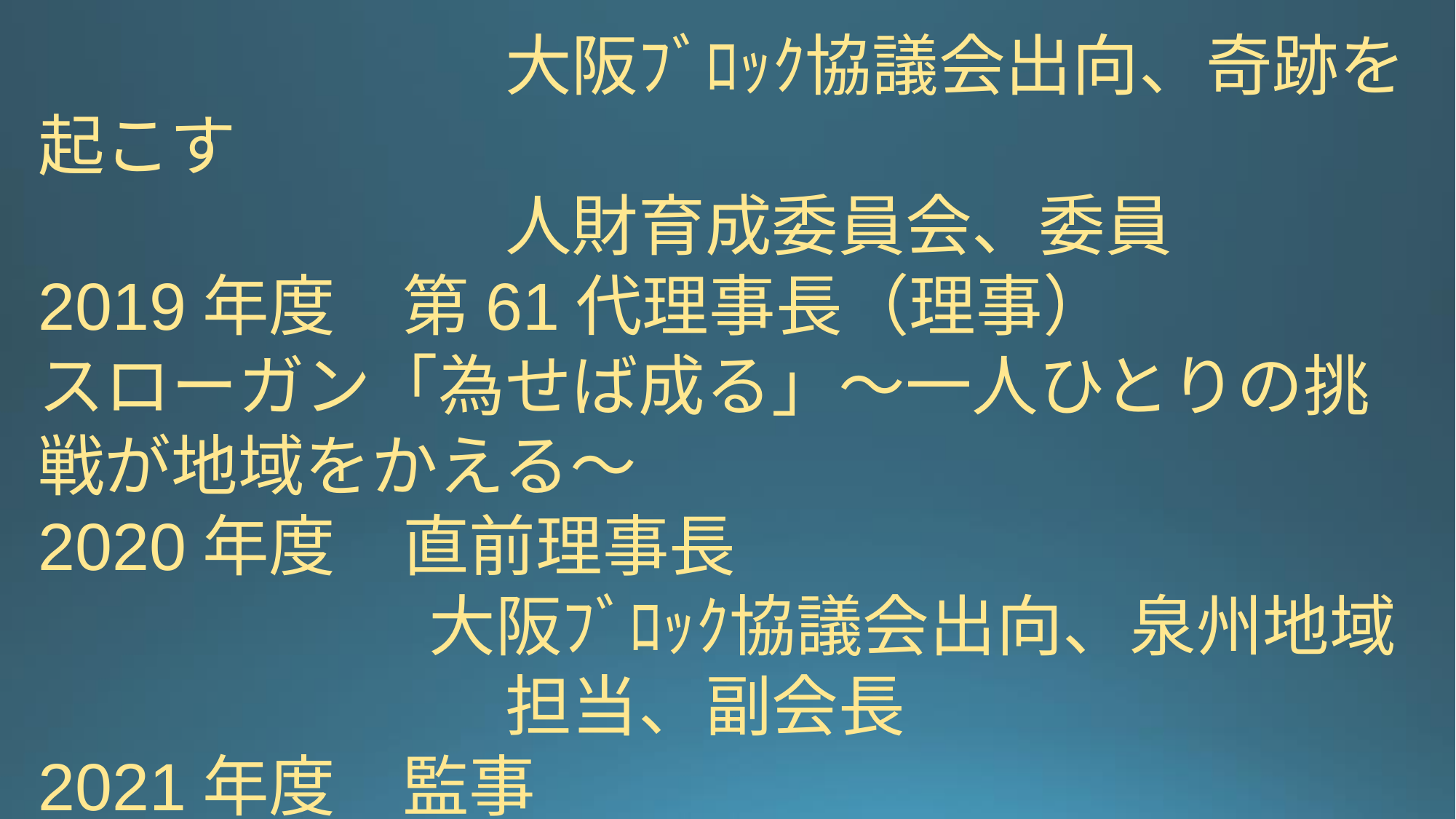

大阪ﾌﾞﾛｯｸ協議会出向、奇跡を起こす
　　　　　　　人財育成委員会、委員
2019年度　第61代理事長（理事）
スローガン「為せば成る」～一人ひとりの挑戦が地域をかえる～
2020年度　直前理事長
	　　　　 大阪ﾌﾞﾛｯｸ協議会出向、泉州地域
　　　　　　　担当、副会長
2021年度　監事